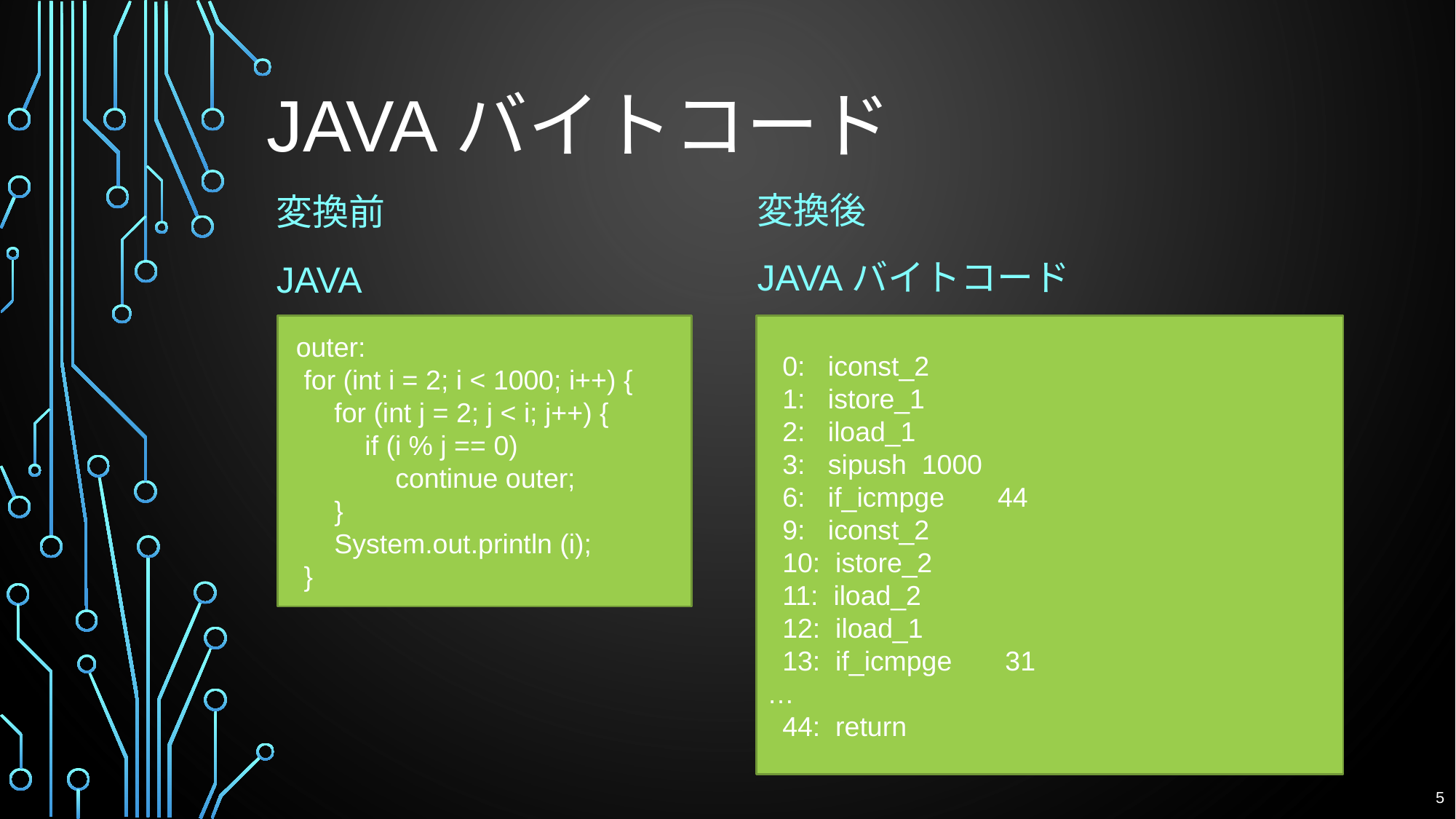

# Javaバイトコード
変換後
Javaバイトコード

変換前
Java

 outer:
  for (int i = 2; i < 1000; i++) {
      for (int j = 2; j < i; j++) {
          if (i % j == 0)
              continue outer;
      }
      System.out.println (i);
  }
  0:   iconst_2
  1:   istore_1
  2:   iload_1
  3:   sipush  1000
  6:   if_icmpge       44
  9:   iconst_2
  10:  istore_2
  11:  iload_2
  12:  iload_1
  13:  if_icmpge       31
…
  44:  return
5